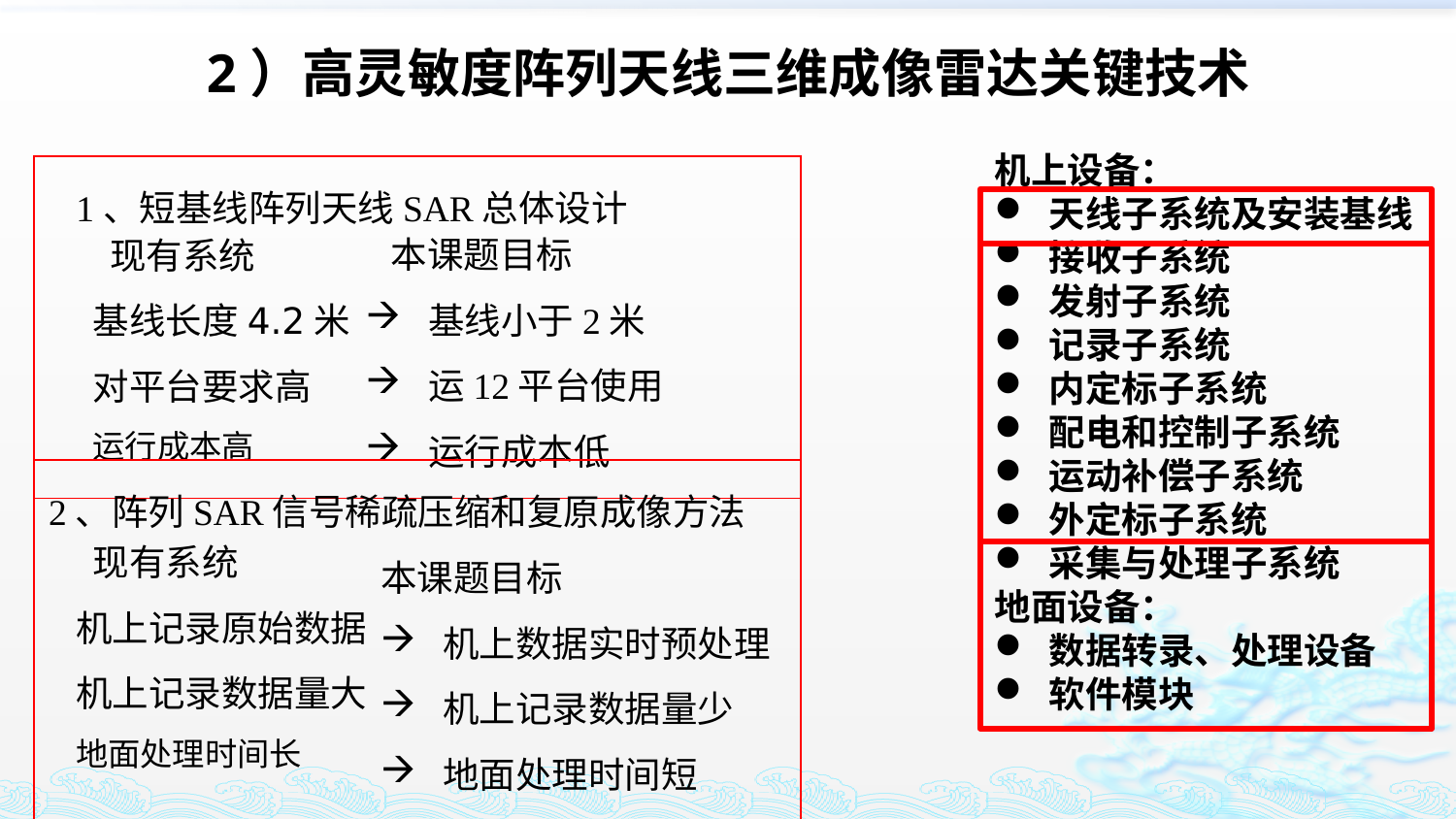

2）高灵敏度阵列天线三维成像雷达关键技术
机上设备：
天线子系统及安装基线
接收子系统
发射子系统
记录子系统
内定标子系统
配电和控制子系统
运动补偿子系统
外定标子系统
采集与处理子系统
地面设备：
数据转录、处理设备
软件模块
   1、短基线阵列天线SAR总体设计

 现有系统
基线长度4.2米
对平台要求高
运行成本高
  本课题目标
 基线小于2米
 运12平台使用
 运行成本低

2、阵列SAR信号稀疏压缩和复原成像方法

 现有系统
机上记录原始数据
机上记录数据量大
地面处理时间长
本课题目标
 机上数据实时预处理
 机上记录数据量少
 地面处理时间短